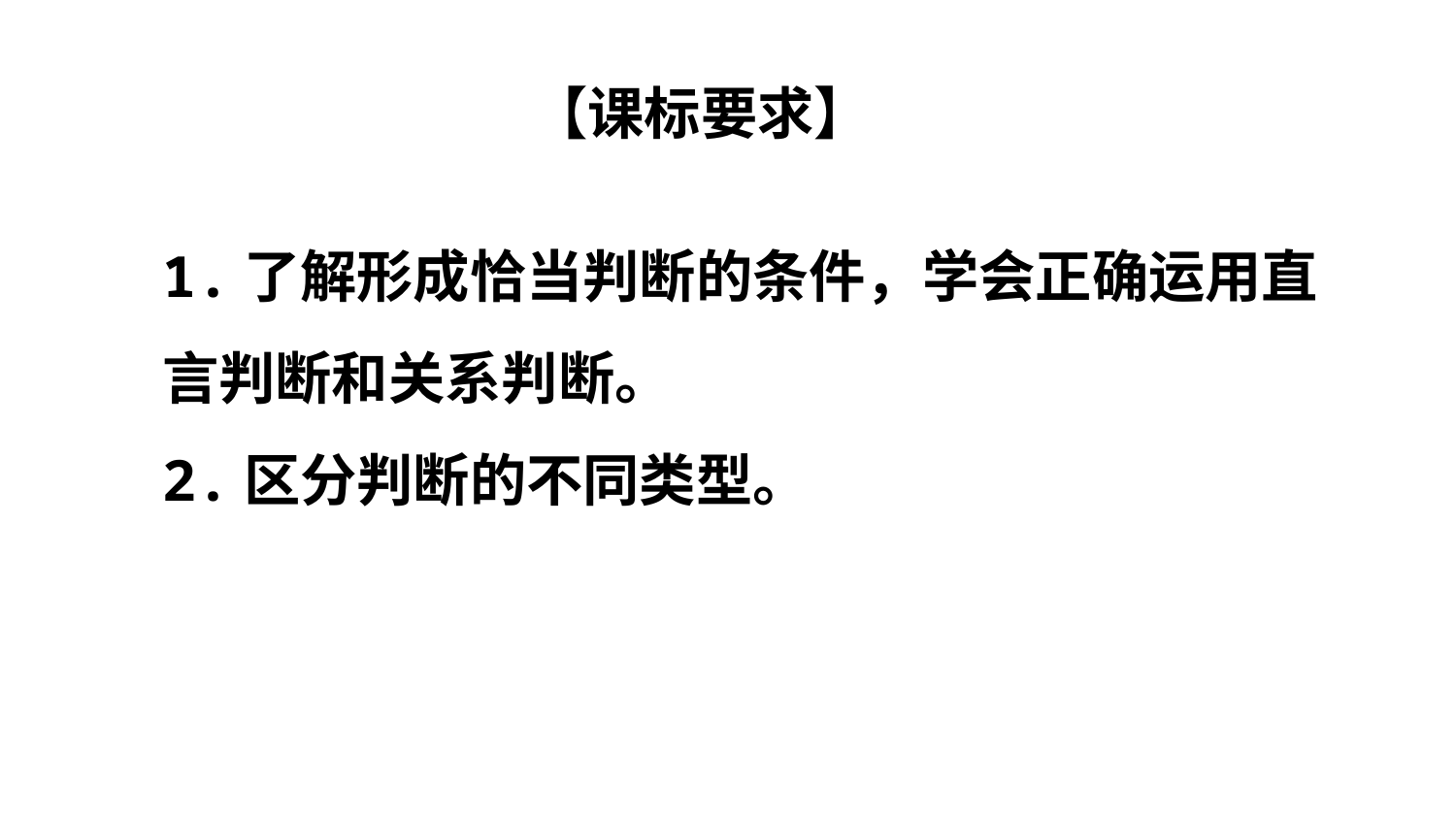

【课标要求】
1.了解形成恰当判断的条件，学会正确运用直言判断和关系判断。
2.区分判断的不同类型。